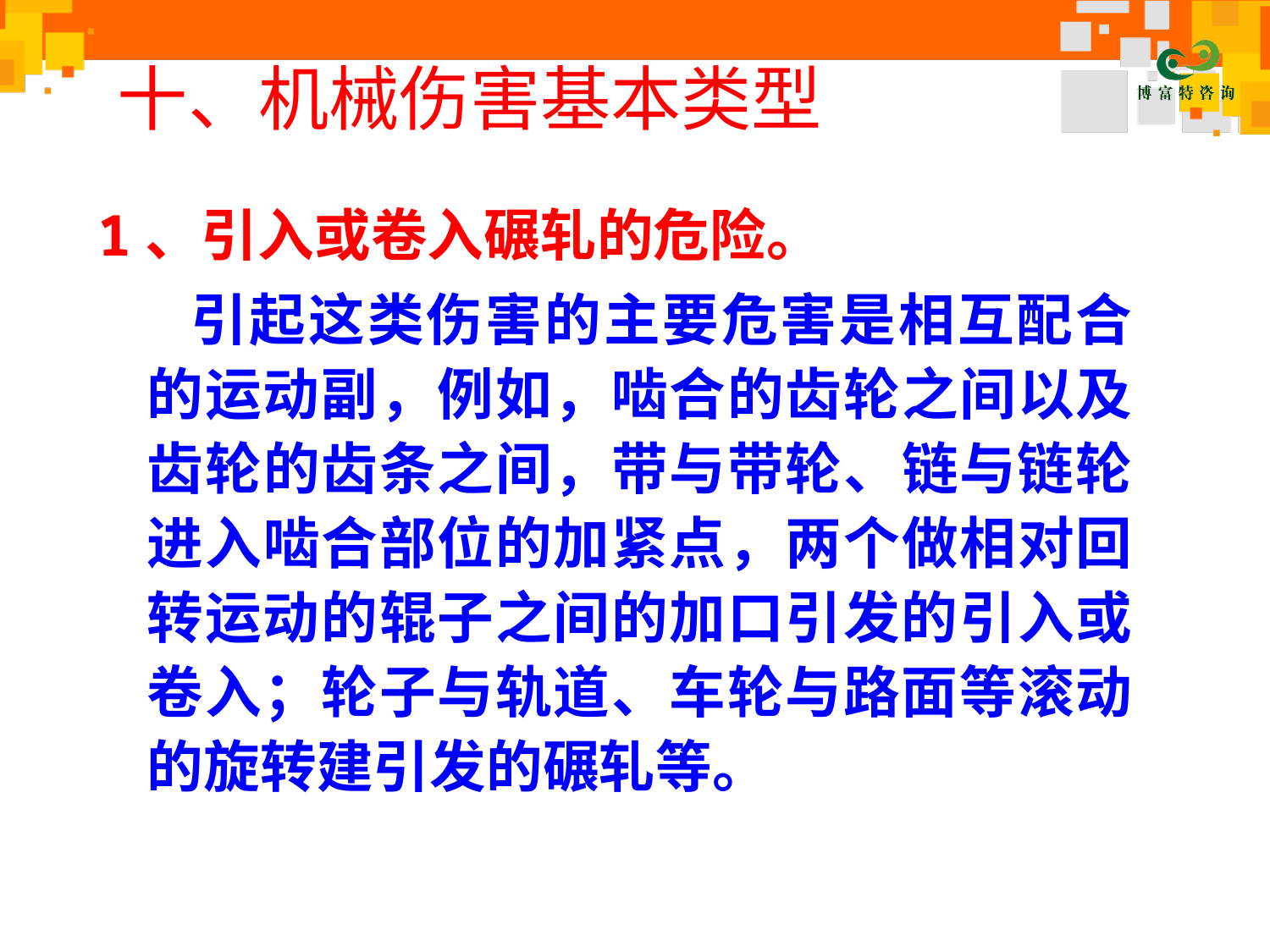

# 十、机械伤害基本类型
1、引入或卷入碾轧的危险。
     引起这类伤害的主要危害是相互配合的运动副，例如，啮合的齿轮之间以及齿轮的齿条之间，带与带轮、链与链轮进入啮合部位的加紧点，两个做相对回转运动的辊子之间的加口引发的引入或卷入；轮子与轨道、车轮与路面等滚动的旋转建引发的碾轧等。